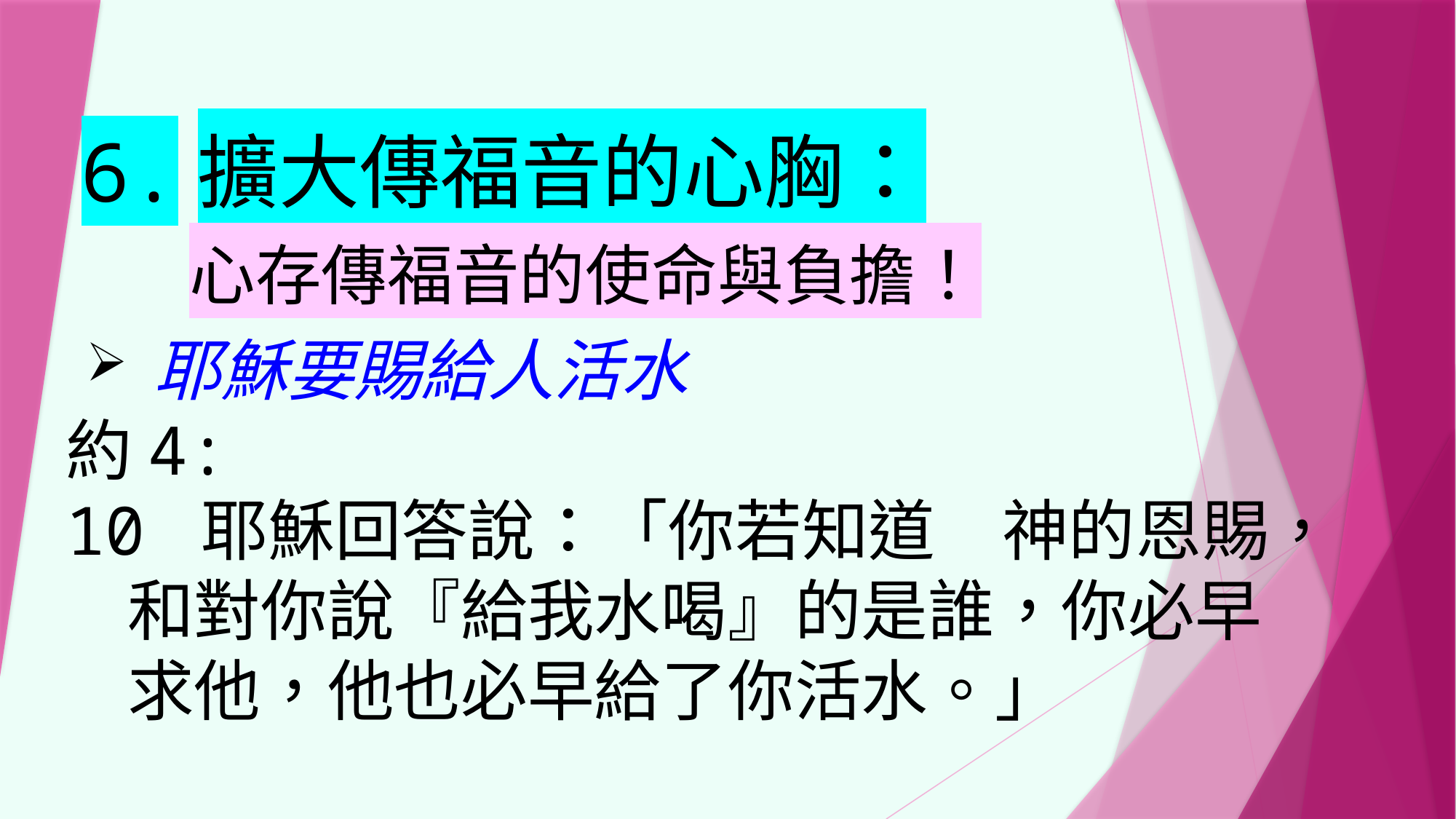

# 6.擴大傳福音的心胸： 心存傳福音的使命與負擔！
耶穌要賜給人活水
約4:
10 耶穌回答說：「你若知道　神的恩賜，和對你說『給我水喝』的是誰，你必早求他，他也必早給了你活水。」